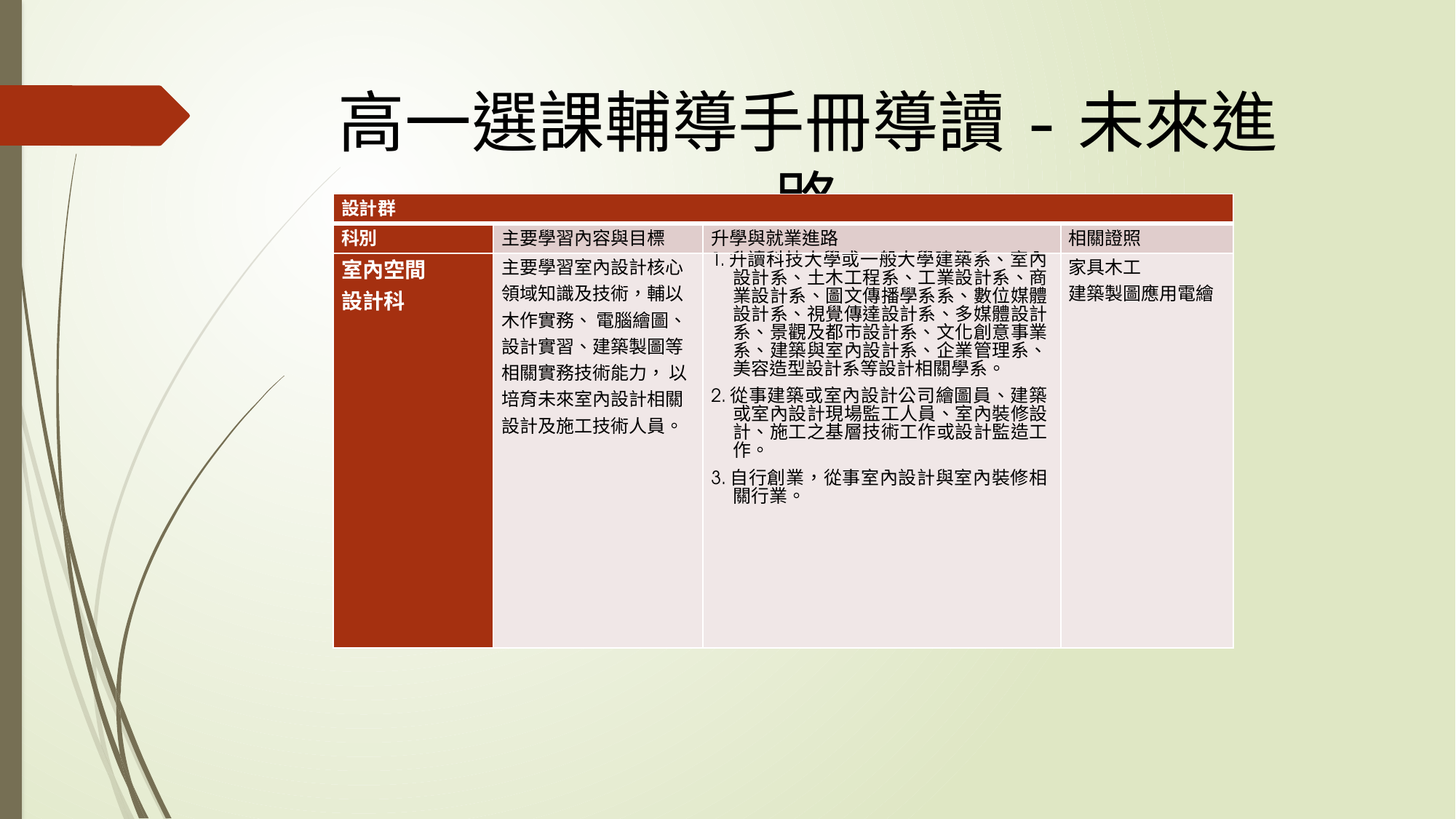

# 高一選課輔導手冊導讀-未來進路
| 設計群 |  |  |  |
| --- | --- | --- | --- |
| 科別 | 主要學習內容與目標 | 升學與就業進路 | 相關證照 |
| 室內空間 設計科 | 主要學習室內設計核心領域知識及技術，輔以木作實務、 電腦繪圖、設計實習、建築製圖等相關實務技術能力， 以培育未來室內設計相關設計及施工技術人員。 | 1.升讀科技大學或一般大學建築系、室內設計系、土木工程系、工業設計系、商業設計系、圖文傳播學系系、數位媒體設計系、視覺傳達設計系、多媒體設計系、景觀及都市設計系、文化創意事業系、建築與室內設計系、企業管理系、美容造型設計系等設計相關學系。 2.從事建築或室內設計公司繪圖員、建築或室內設計現場監工人員、室內裝修設計、施工之基層技術工作或設計監造工作。 3.自行創業，從事室內設計與室內裝修相關行業。 | 家具木工 建築製圖應用電繪 |